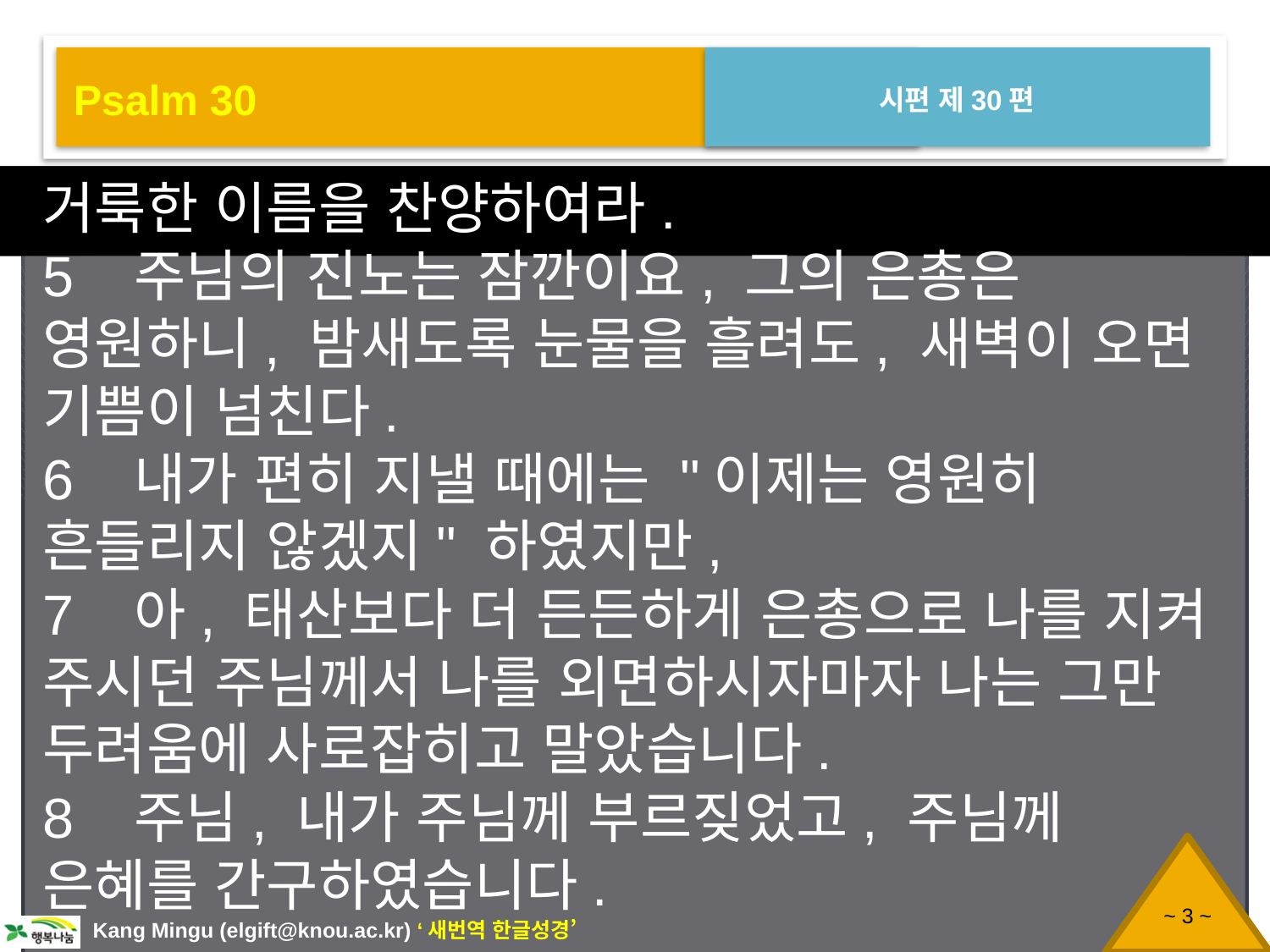

Psalm 30
시편 제30편
거룩한 이름을 찬양하여라.
5   주님의 진노는 잠깐이요, 그의 은총은 영원하니, 밤새도록 눈물을 흘려도, 새벽이 오면 기쁨이 넘친다.
6   내가 편히 지낼 때에는 "이제는 영원히 흔들리지 않겠지" 하였지만,
7   아, 태산보다 더 든든하게 은총으로 나를 지켜 주시던 주님께서 나를 외면하시자마자 나는 그만 두려움에 사로잡히고 말았습니다.
8   주님, 내가 주님께 부르짖었고, 주님께 은혜를 간구하였습니다.